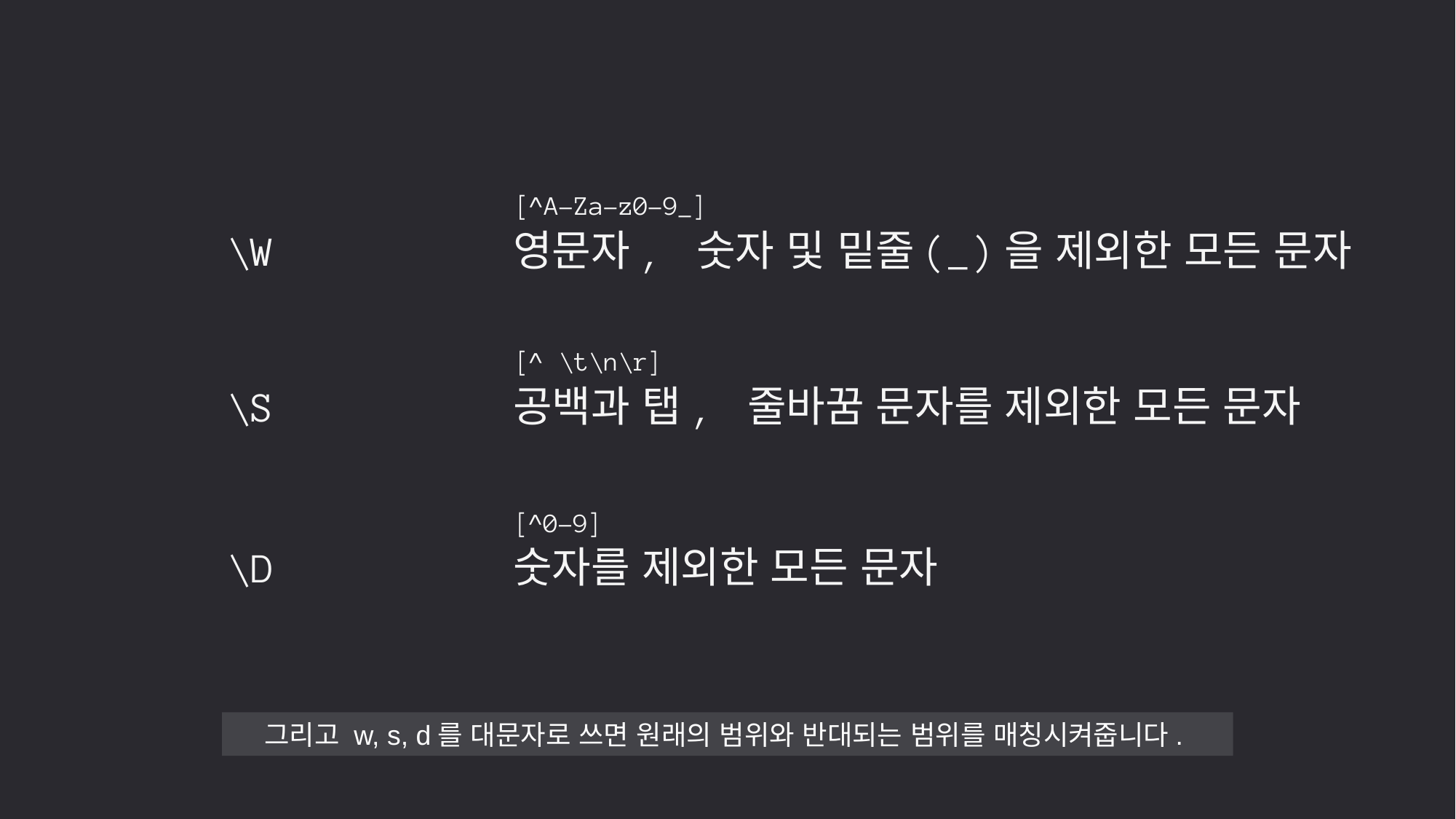

[^A-Za-z0-9_]
\W
영문자, 숫자 및 밑줄(_)을 제외한 모든 문자
[^ \t\n\r]
\S
공백과 탭, 줄바꿈 문자를 제외한 모든 문자
[^0-9]
\D
숫자를 제외한 모든 문자
그리고 w, s, d를 대문자로 쓰면 원래의 범위와 반대되는 범위를 매칭시켜줍니다.